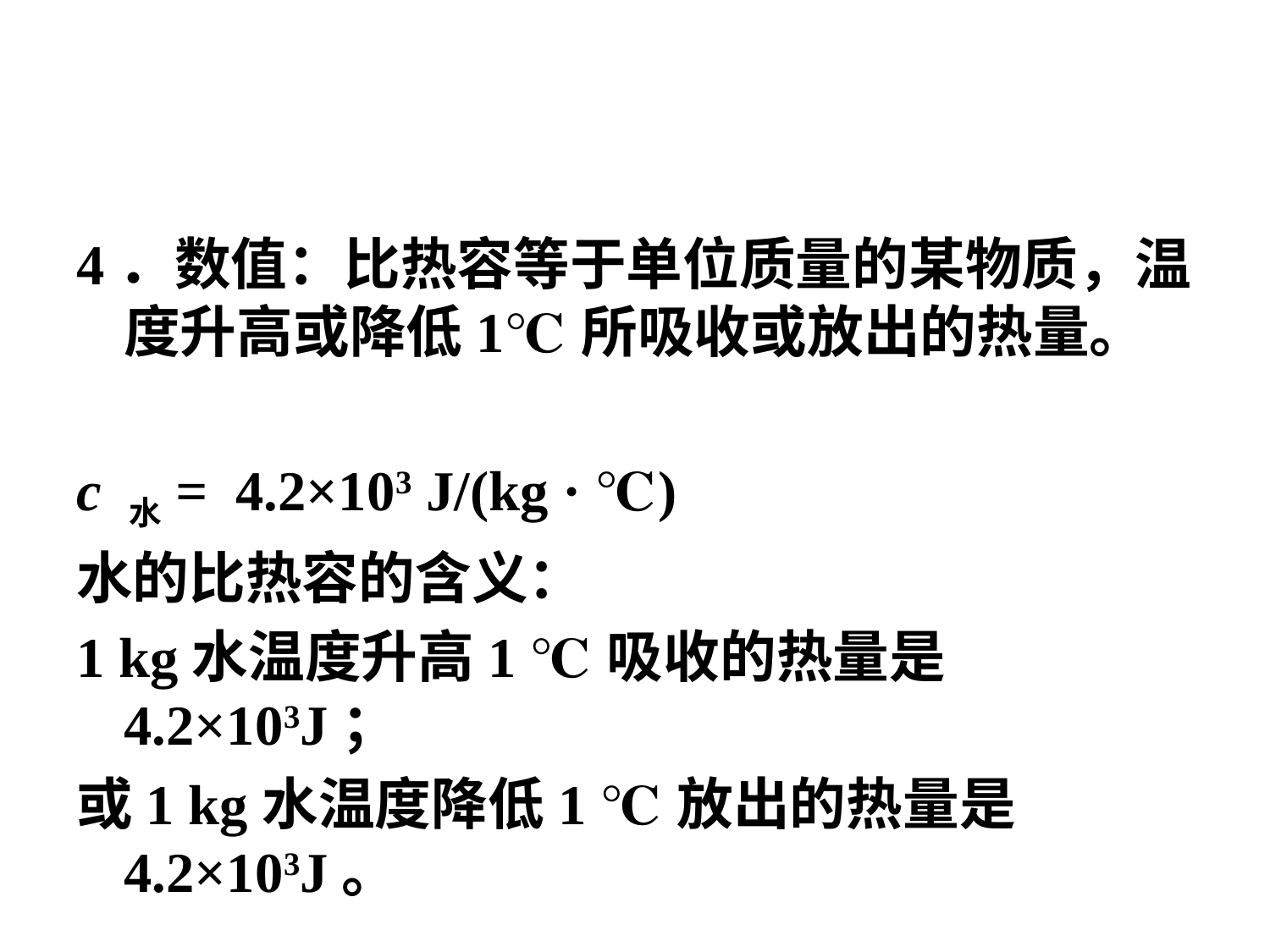

#
4．数值：比热容等于单位质量的某物质，温度升高或降低1℃所吸收或放出的热量。

c 水=  4.2×103 J/(kg · ℃)
水的比热容的含义：
1 kg水温度升高1 ℃吸收的热量是4.2×103J；
或1 kg水温度降低1 ℃放出的热量是4.2×103J。